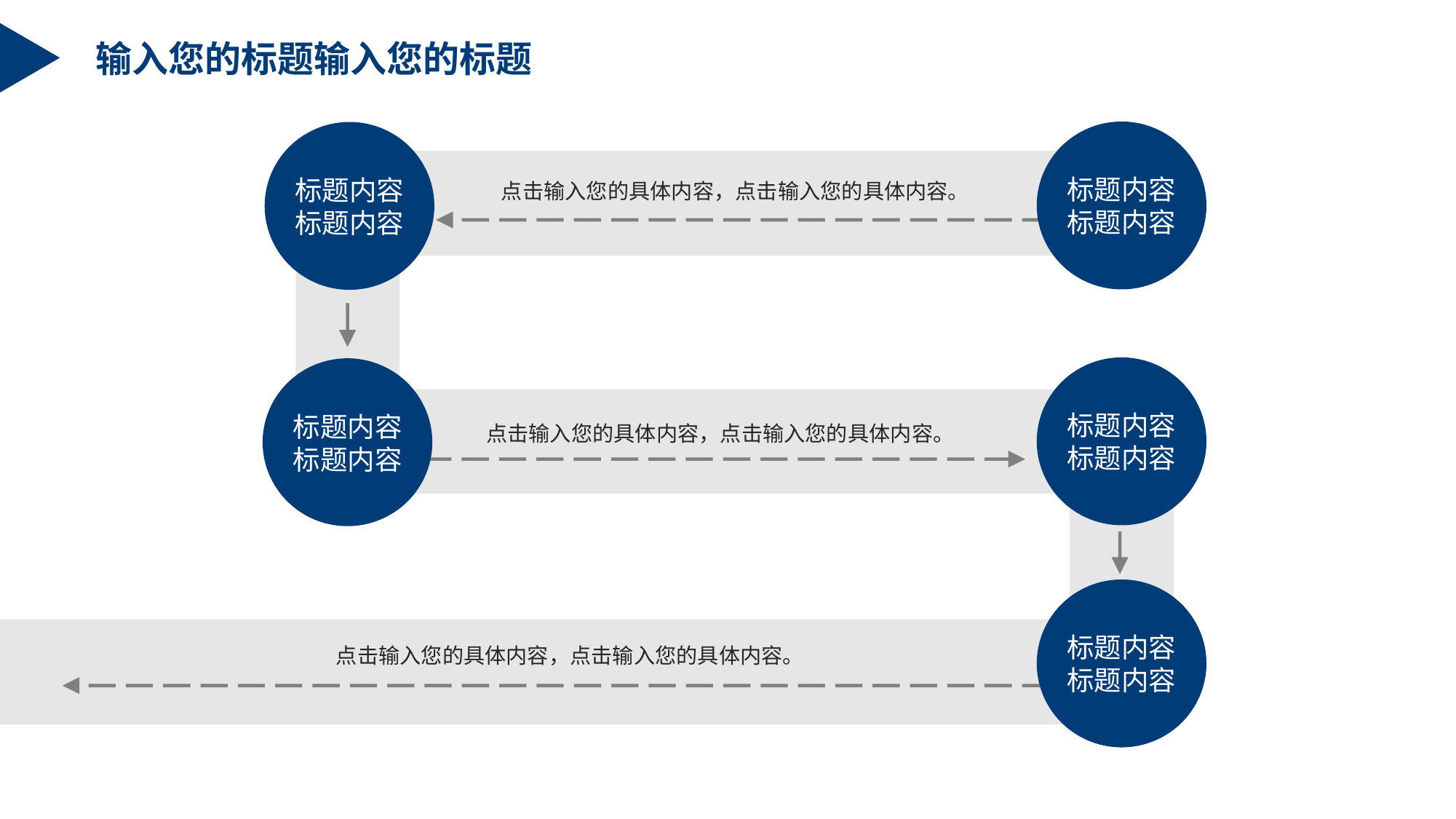

输入您的标题输入您的标题
标题内容
标题内容
标题内容
标题内容

点击输入您的具体内容，点击输入您的具体内容。

标题内容
标题内容
标题内容
标题内容

点击输入您的具体内容，点击输入您的具体内容。

标题内容
标题内容

点击输入您的具体内容，点击输入您的具体内容。